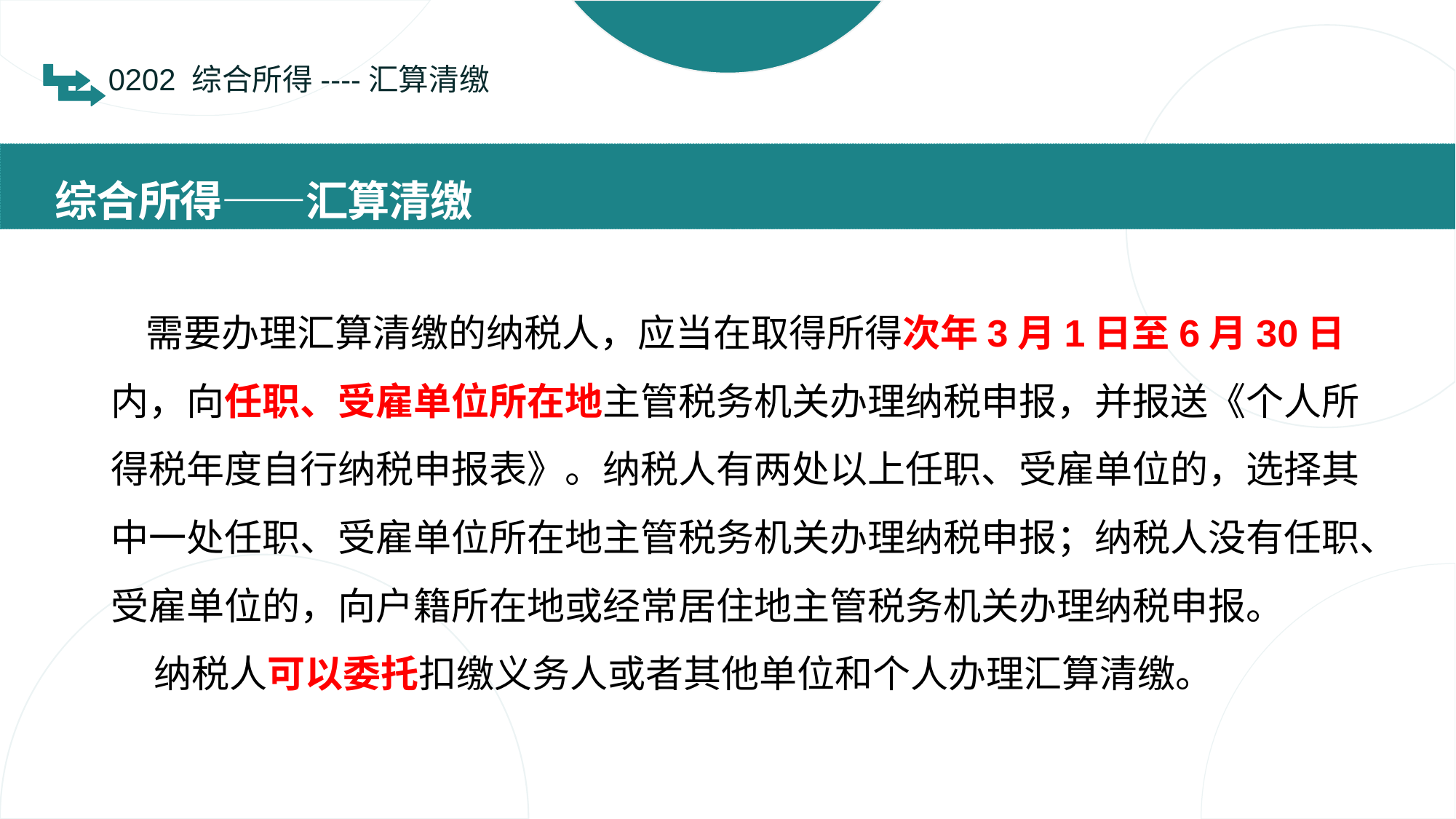

0202 综合所得----汇算清缴

    综合所得——汇算清缴
   需要办理汇算清缴的纳税人，应当在取得所得次年3月1日至6月30日内，向任职、受雇单位所在地主管税务机关办理纳税申报，并报送《个人所得税年度自行纳税申报表》。纳税人有两处以上任职、受雇单位的，选择其中一处任职、受雇单位所在地主管税务机关办理纳税申报；纳税人没有任职、受雇单位的，向户籍所在地或经常居住地主管税务机关办理纳税申报。
    纳税人可以委托扣缴义务人或者其他单位和个人办理汇算清缴。